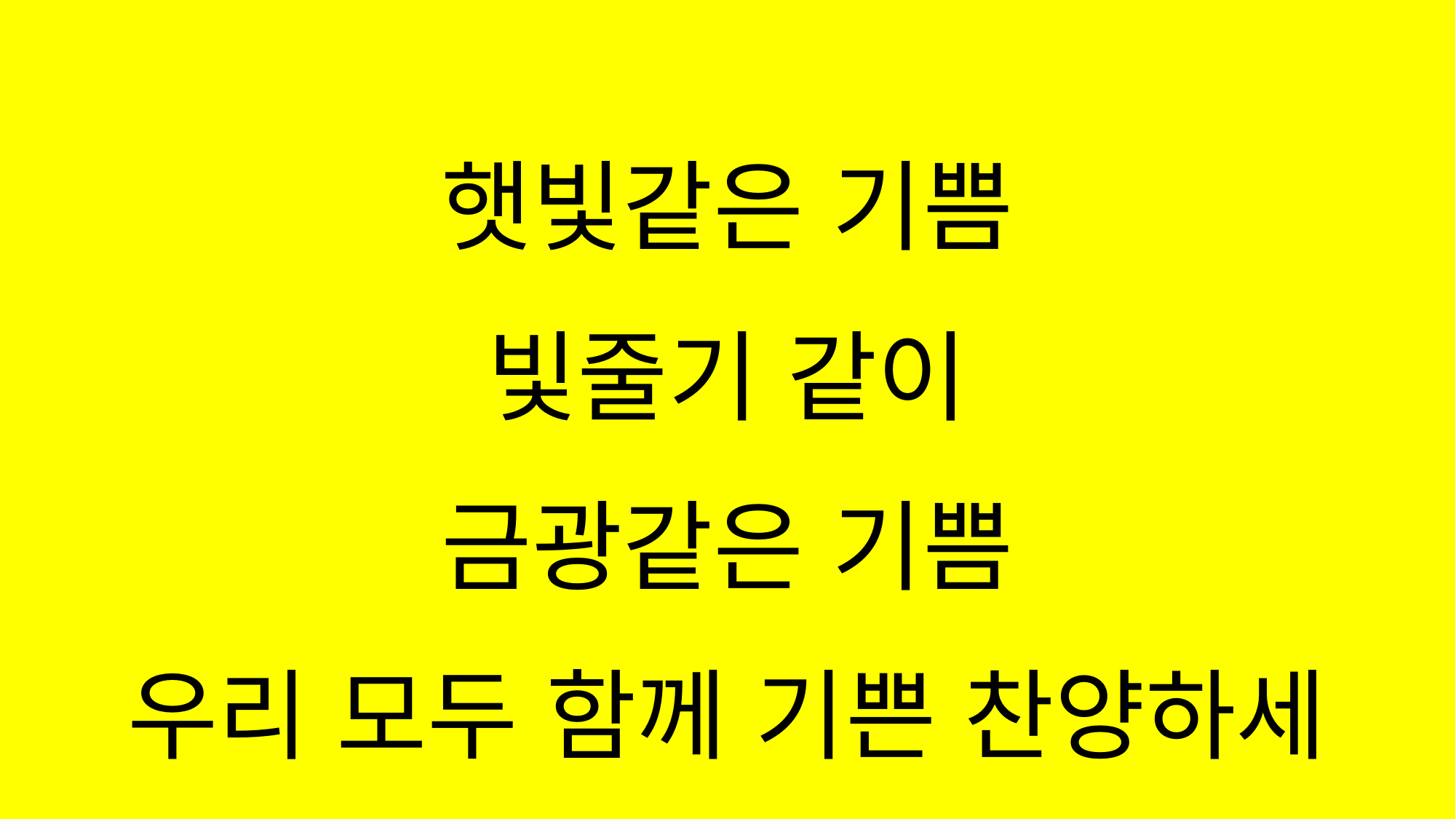

#
햇빛같은 기쁨

빛줄기 같이

금광같은 기쁨

우리 모두 함께 기쁜 찬양하세